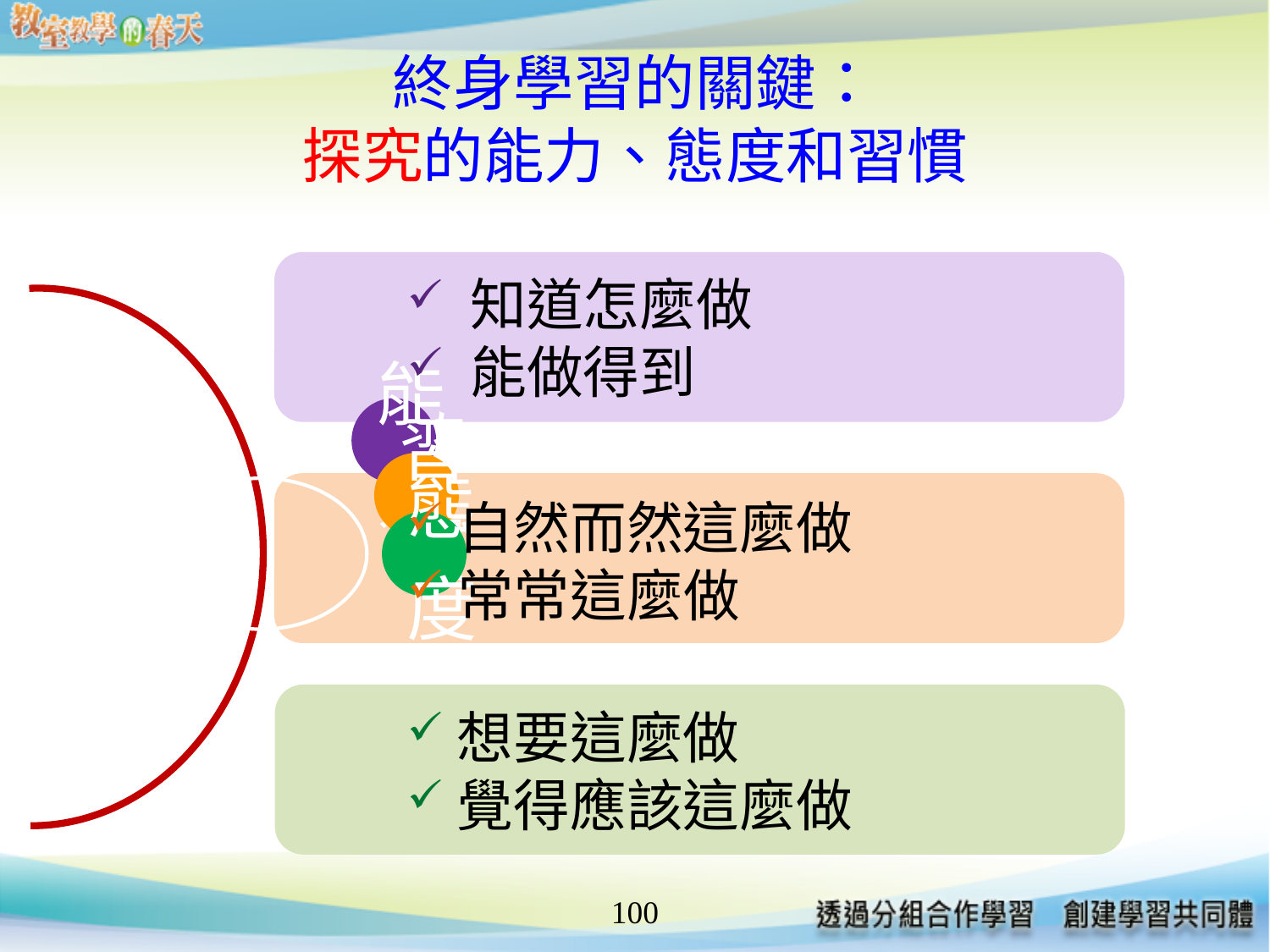

# 終身學習的關鍵： 探究的能力、態度和習慣
能力
習慣
態度

知道怎麼做
能做得到

自然而然這麼做
常常這麼做

想要這麼做
覺得應該這麼做
100